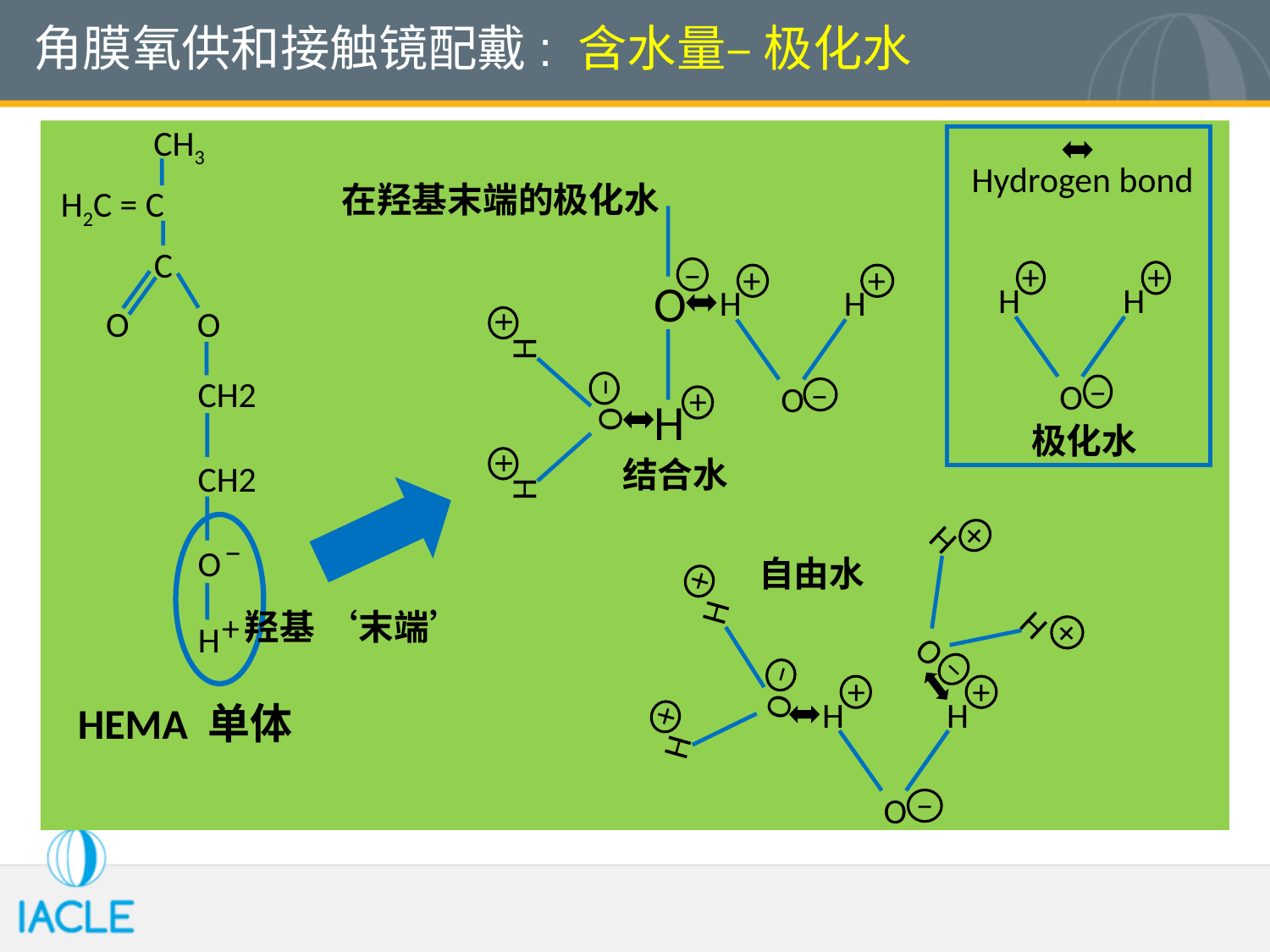

角膜氧供和接触镜配戴: 含水量– 极化水
CH3

Hydrogen bond

在羟基末端的极化水
H2C = C

C
–

+
+
+
+

O

H

H
H

H
H
+
O
O

–
–
–
CH2

CH2

O

O
O
+

H
H
O

极化水

+
结合水

+

–
自由水
+
H
H

羟基 ‘末端’
+
+
H

O
–
–
H
H

+
+

O

H
H
+
HEMA 单体

–
O